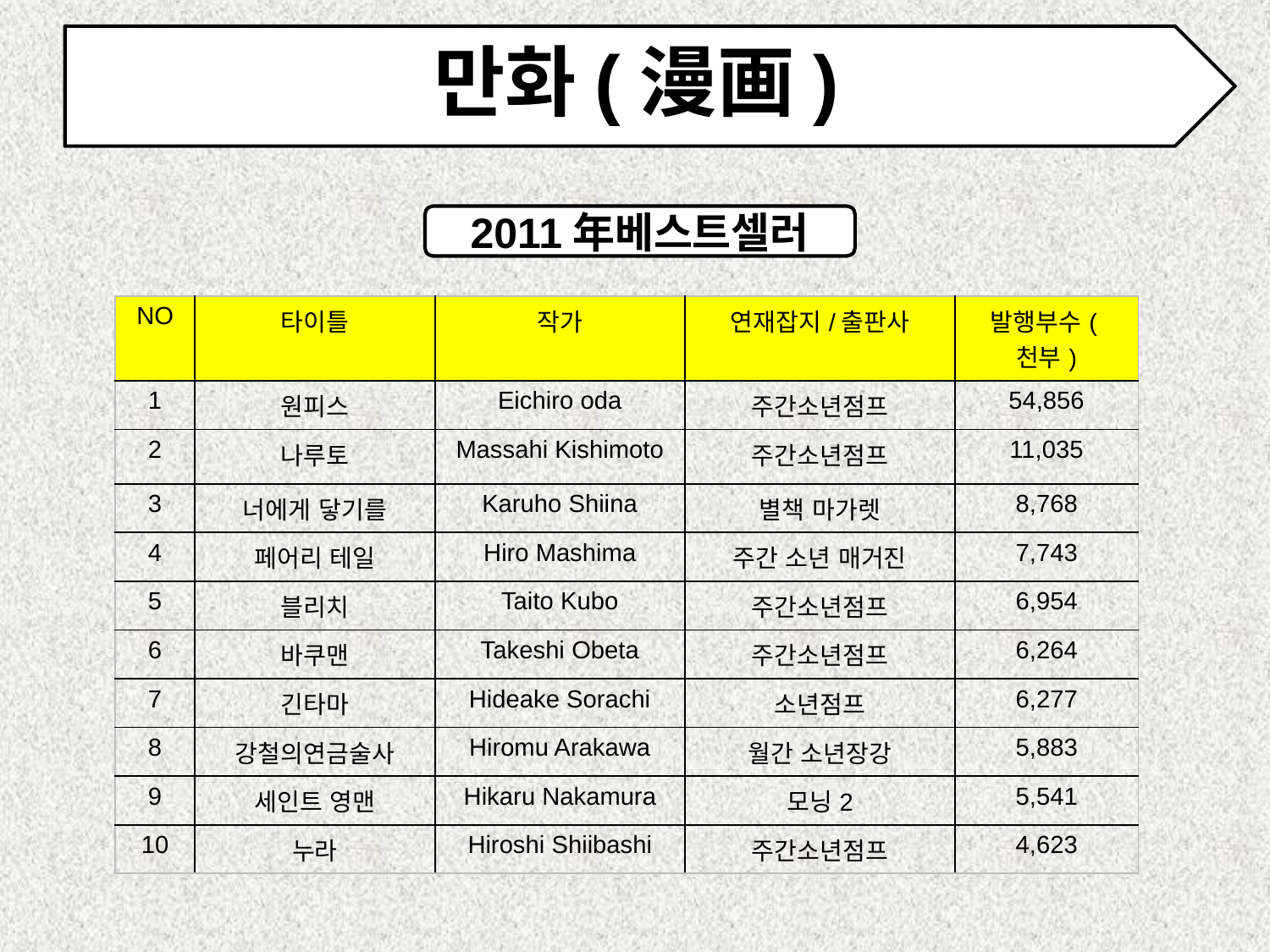

# 만화(漫画)

2011年베스트셀러
| NO | 타이틀 | 작가 | 연재잡지/출판사 | 발행부수(천부) |
| --- | --- | --- | --- | --- |
| 1 | 원피스 | Eichiro oda | 주간소년점프 | 54,856 |
| 2 | 나루토 | Massahi Kishimoto | 주간소년점프 | 11,035 |
| 3 | 너에게 닿기를 | Karuho Shiina | 별책 마가렛 | 8,768 |
| 4 | 페어리 테일 | Hiro Mashima | 주간 소년 매거진 | 7,743 |
| 5 | 블리치 | Taito Kubo | 주간소년점프 | 6,954 |
| 6 | 바쿠맨 | Takeshi Obeta | 주간소년점프 | 6,264 |
| 7 | 긴타마 | Hideake Sorachi | 소년점프 | 6,277 |
| 8 | 강철의연금술사 | Hiromu Arakawa | 월간 소년장강 | 5,883 |
| 9 | 세인트 영맨 | Hikaru Nakamura | 모닝2 | 5,541 |
| 10 | 누라 | Hiroshi Shiibashi | 주간소년점프 | 4,623 |